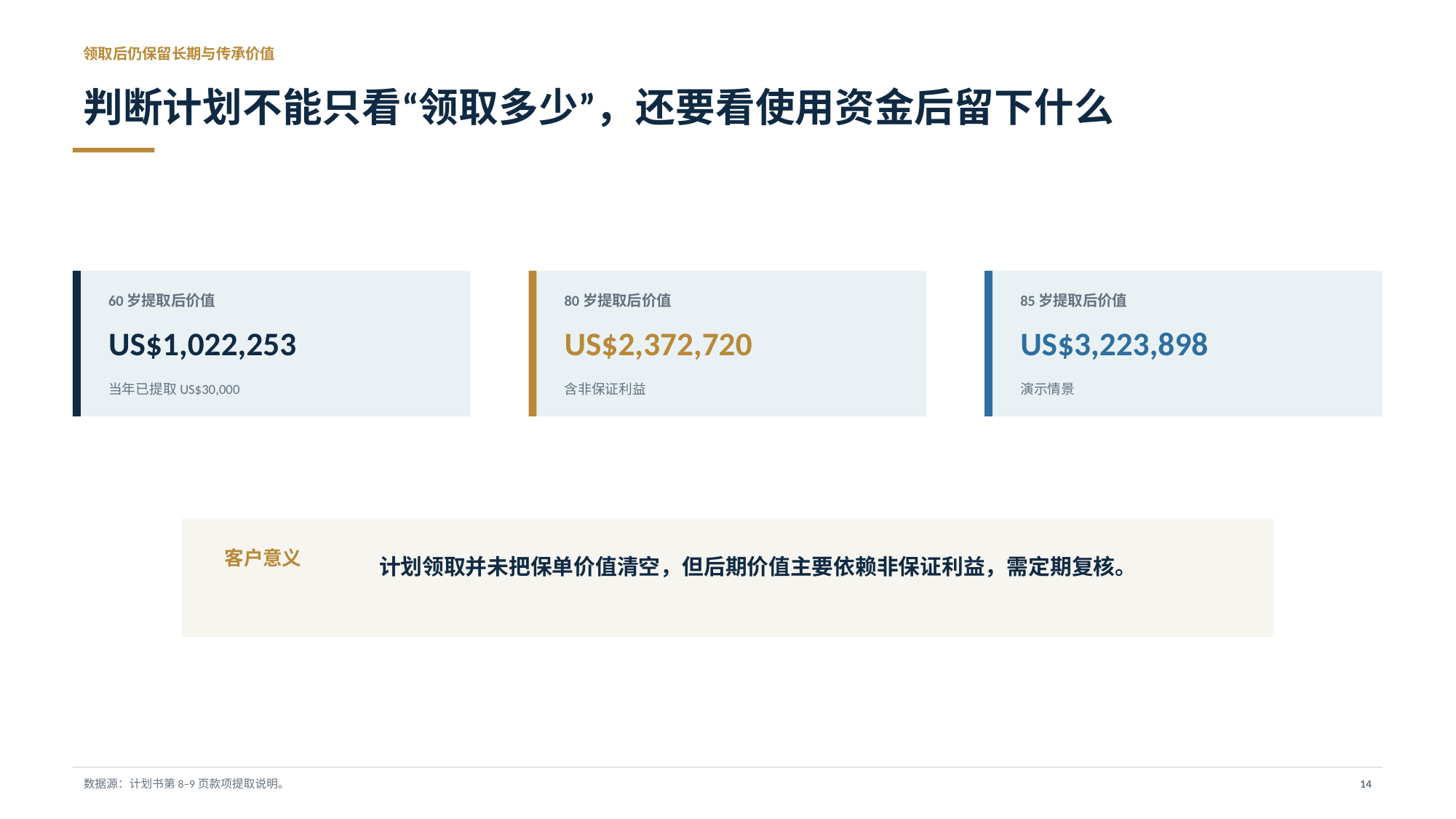

领取后仍保留长期与传承价值
判断计划不能只看“领取多少”，还要看使用资金后留下什么

60岁提取后价值
80岁提取后价值
85岁提取后价值
US$1,022,253
US$2,372,720
US$3,223,898
当年已提取US$30,000
含非保证利益
演示情景

计划领取并未把保单价值清空，但后期价值主要依赖非保证利益，需定期复核。
客户意义

数据源：计划书第8–9页款项提取说明。
14